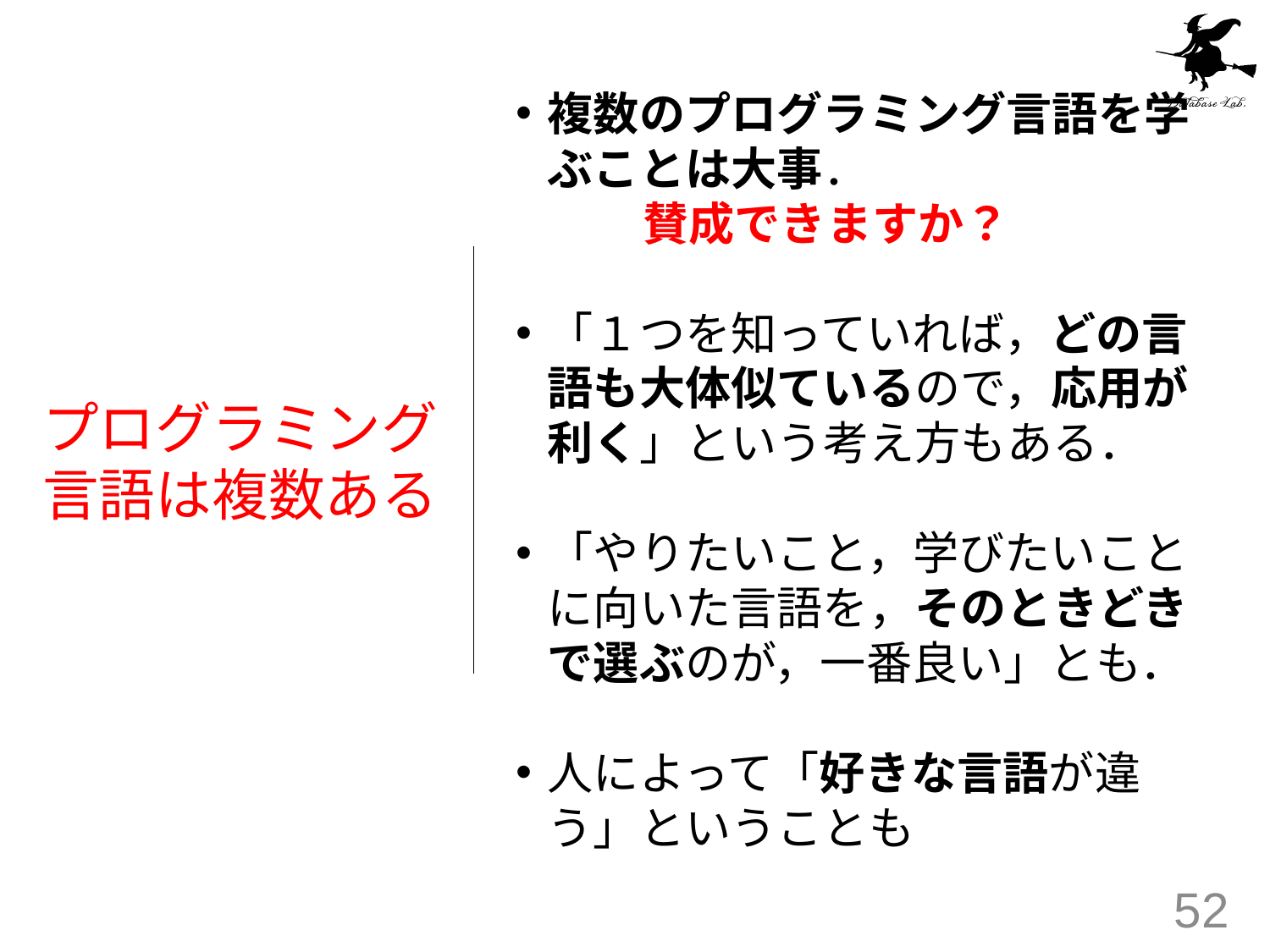

複数のプログラミング言語を学ぶことは大事．
	賛成できますか？

「１つを知っていれば，どの言語も大体似ているので，応用が利く」という考え方もある．

「やりたいこと，学びたいことに向いた言語を，そのときどきで選ぶのが，一番良い」とも．

人によって「好きな言語が違う」ということも

# プログラミング言語は複数ある
52